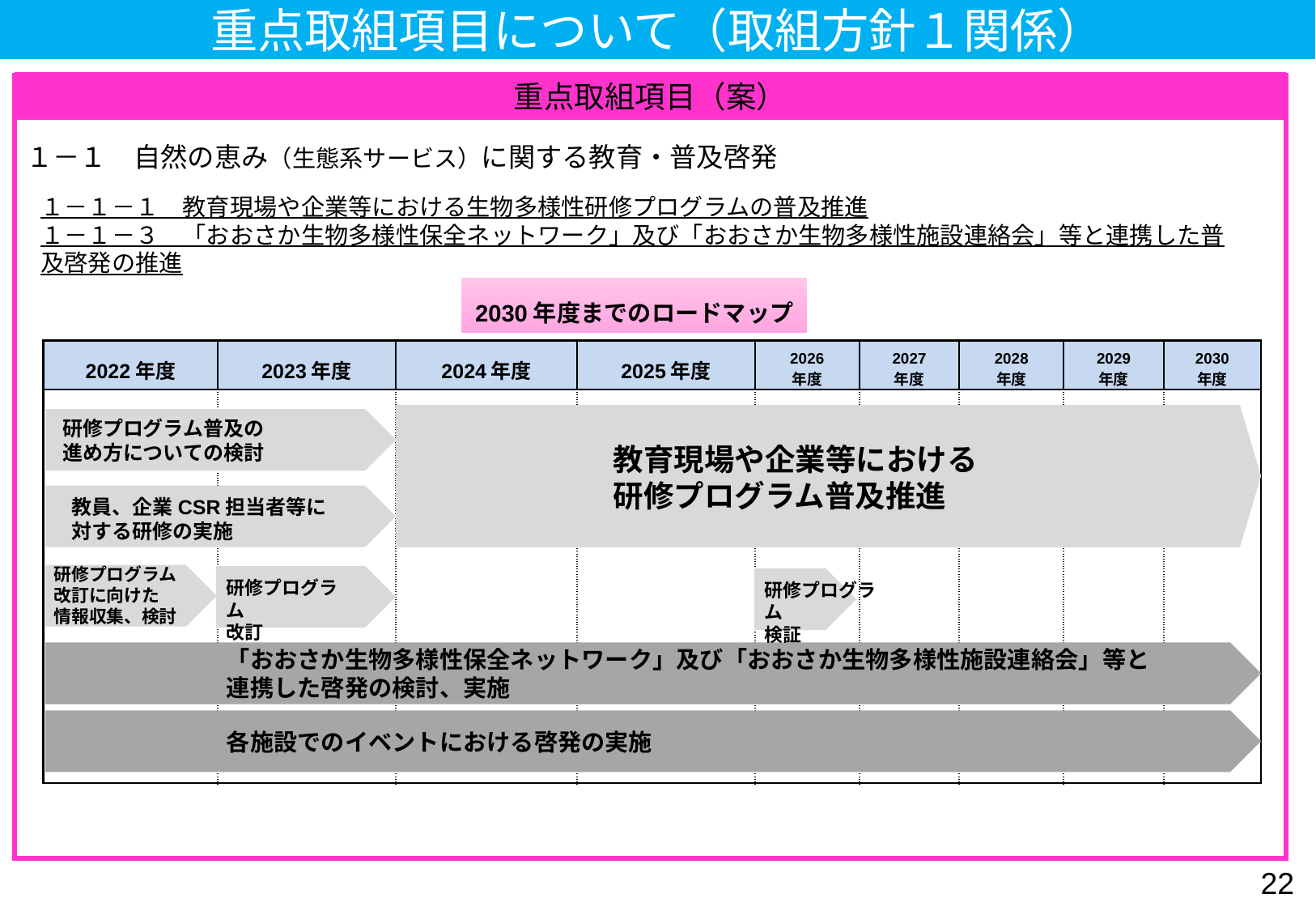

重点取組項目について（取組方針１関係）
重点取組項目（案）

１－１　自然の恵み（生態系サービス）に関する教育・普及啓発
１－１－１　教育現場や企業等における生物多様性研修プログラムの普及推進
１－１－３　「おおさか生物多様性保全ネットワーク」及び「おおさか生物多様性施設連絡会」等と連携した普及啓発の推進
2030年度までのロードマップ
| 2022年度 | 2023年度 | 2024年度 | 2025年度 | 2026 年度 | 2027 年度 | 2028 年度 | 2029 年度 | 2030 年度 |
| --- | --- | --- | --- | --- | --- | --- | --- | --- |
|  |  |  |  |  |  |  |  |  |

研修プログラム普及の
進め方についての検討
教育現場や企業等における
研修プログラム普及推進

教員、企業CSR担当者等に
対する研修の実施
研修プログラム
改訂に向けた
情報収集、検討

研修プログラム
改訂
研修プログラム
検証
「おおさか生物多様性保全ネットワーク」及び「おおさか生物多様性施設連絡会」等と
連携した啓発の検討、実施

各施設でのイベントにおける啓発の実施
22